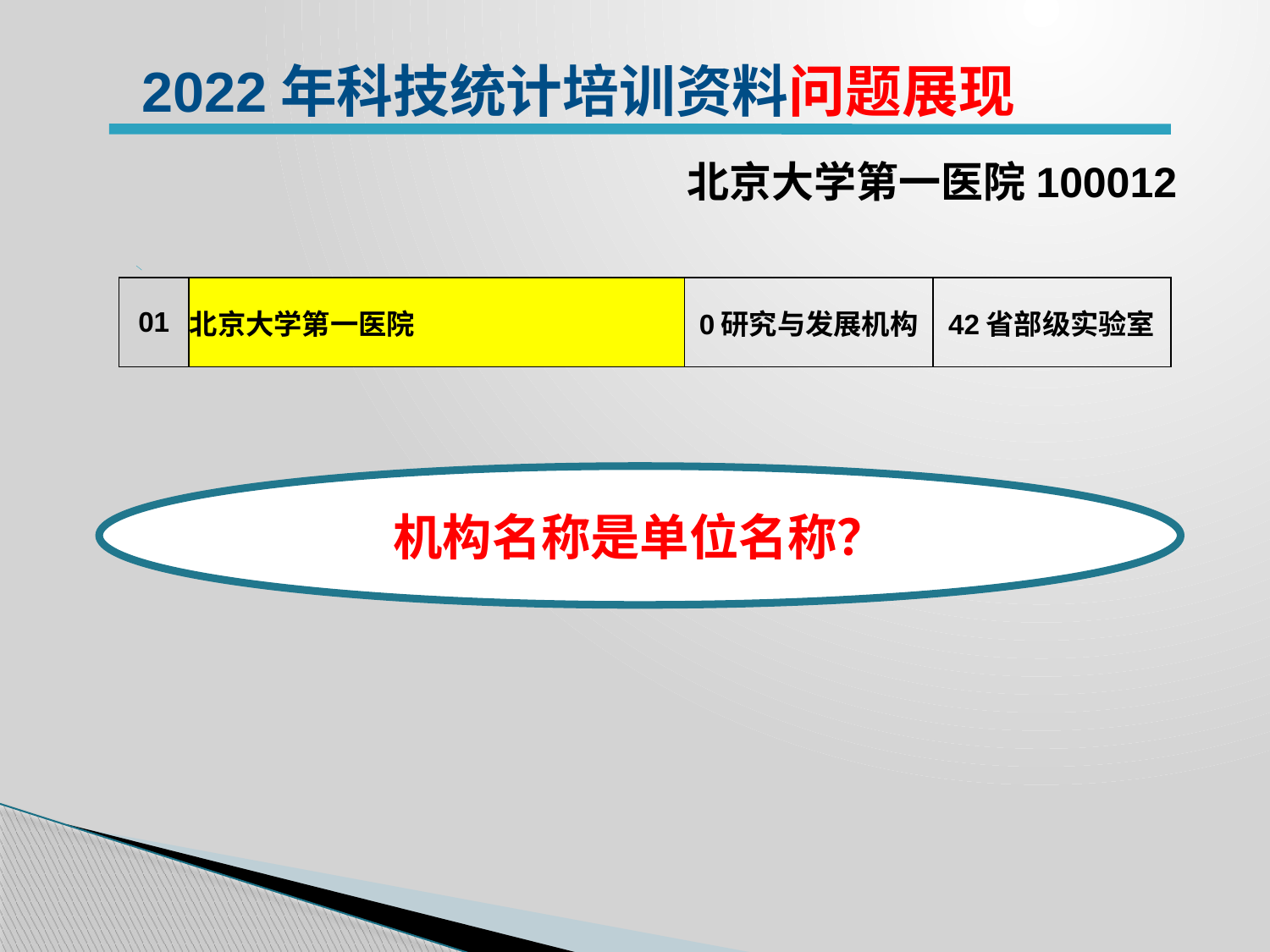

2022年科技统计培训资料问题展现
北京大学第一医院100012
| 01 | 北京大学第一医院 | 0研究与发展机构 | 42省部级实验室 |
| --- | --- | --- | --- |
机构名称是单位名称？